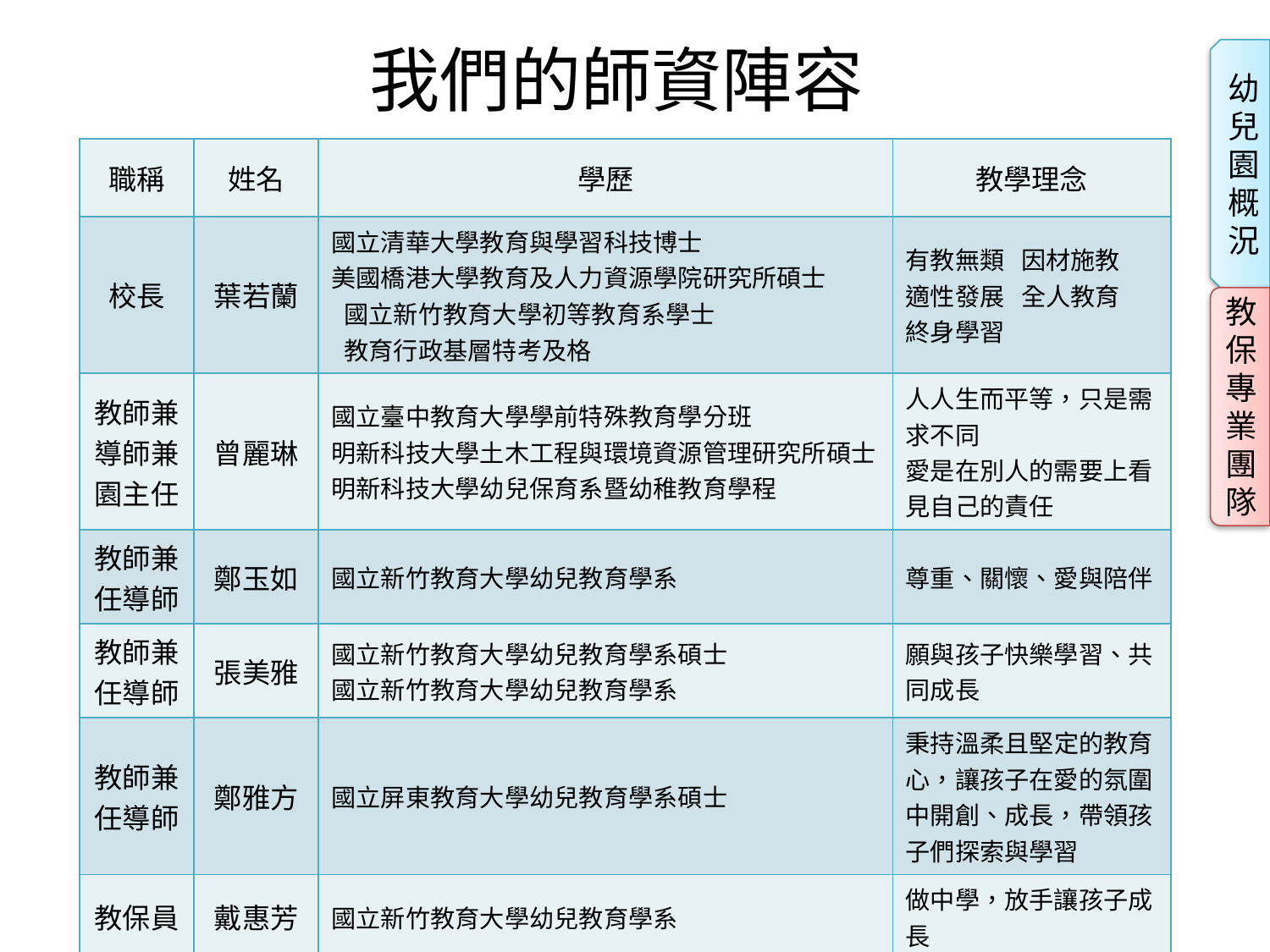

我們的師資陣容

幼兒園概況
| 職稱 | 姓名 | 學歷 | 教學理念 |
| --- | --- | --- | --- |
| 校長 | 葉若蘭 | 國立清華大學教育與學習科技博士 美國橋港大學教育及人力資源學院研究所碩士  國立新竹教育大學初等教育系學士  教育行政基層特考及格 | 有教無類 因材施教 適性發展 全人教育 終身學習 |
| 教師兼導師兼園主任 | 曾麗琳 | 國立臺中教育大學學前特殊教育學分班 明新科技大學土木工程與環境資源管理研究所碩士 明新科技大學幼兒保育系暨幼稚教育學程 | 人人生而平等，只是需求不同 愛是在別人的需要上看見自己的責任 |
| 教師兼任導師 | 鄭玉如 | 國立新竹教育大學幼兒教育學系 | 尊重、關懷、愛與陪伴 |
| 教師兼任導師 | 張美雅 | 國立新竹教育大學幼兒教育學系碩士 國立新竹教育大學幼兒教育學系 | 願與孩子快樂學習、共同成長 |
| 教師兼任導師 | 鄭雅方 | 國立屏東教育大學幼兒教育學系碩士 | 秉持溫柔且堅定的教育心，讓孩子在愛的氛圍中開創、成長，帶領孩子們探索與學習 |
| 教保員 | 戴惠芳 | 國立新竹教育大學幼兒教育學系 | 做中學，放手讓孩子成長 |
| 廚工 | 王玉珠 | 內政部丙級廚師證照 | 孩子的健康由我把關 |
教保專業團隊